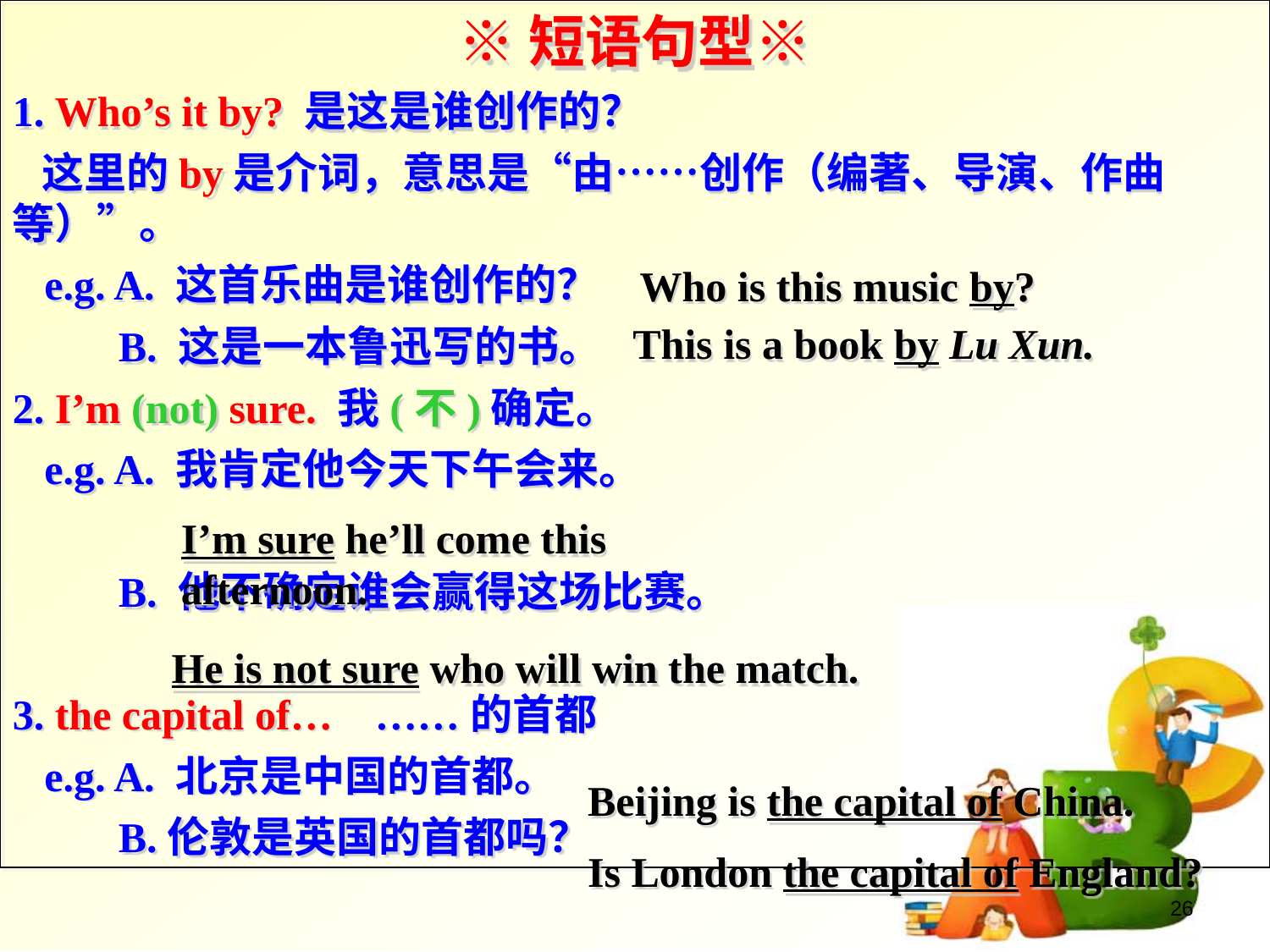

※短语句型※
1. Who’s it by? 是这是谁创作的？
  这里的by是介词，意思是“由……创作（编著、导演、作曲等）”。
   e.g. A. 这首乐曲是谁创作的？
          B. 这是一本鲁迅写的书。
2. I’m (not) sure. 我(不)确定。
   e.g. A. 我肯定他今天下午会来。

          B. 他不确定谁会赢得这场比赛。

3. the capital of…    ……的首都
   e.g. A. 北京是中国的首都。
          B.伦敦是英国的首都吗？
Who is this music by?
This is a book by Lu Xun.
I’m sure he’ll come this afternoon.
He is not sure who will win the match.
Beijing is the capital of China.
Is London the capital of England?
26